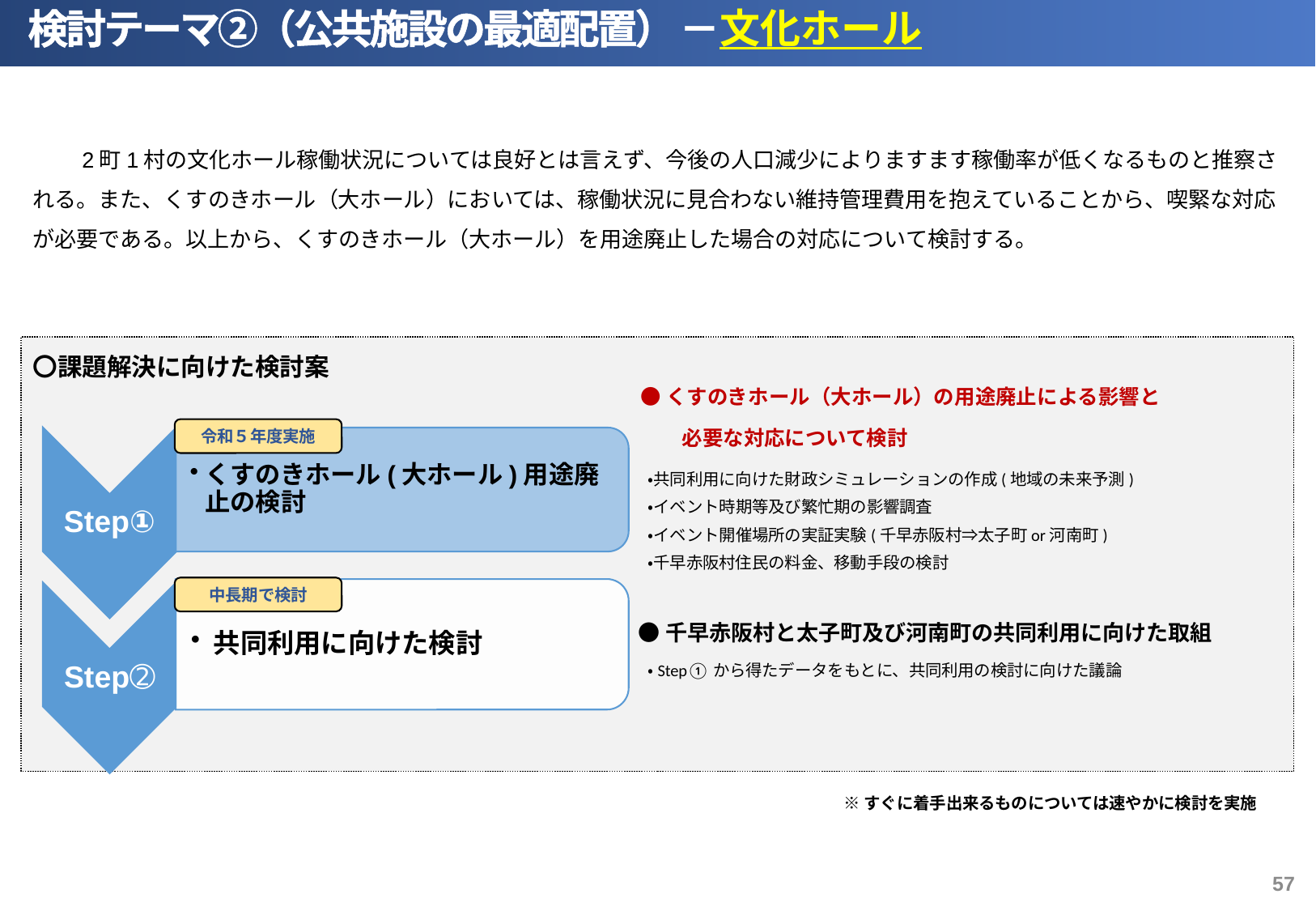

検討テーマ②（公共施設の最適配置） －文化ホール
　　2町1村の文化ホール稼働状況については良好とは言えず、今後の人口減少によりますます稼働率が低くなるものと推察される。また、くすのきホール（大ホール）においては、稼働状況に見合わない維持管理費用を抱えていることから、喫緊な対応が必要である。以上から、くすのきホール（大ホール）を用途廃止した場合の対応について検討する。
〇課題解決に向けた検討案

●くすのきホール（大ホール）の用途廃止による影響と
　　必要な対応について検討
令和５年度実施
Step①
くすのきホール(大ホール)用途廃止の検討
Step➁
共同利用に向けた検討
・共同利用に向けた財政シミュレーションの作成(地域の未来予測)
・イベント時期等及び繁忙期の影響調査
・イベント開催場所の実証実験(千早赤阪村⇒太子町or河南町)
・千早赤阪村住民の料金、移動手段の検討
中長期で検討
●千早赤阪村と太子町及び河南町の共同利用に向けた取組
・Step①から得たデータをもとに、共同利用の検討に向けた議論
※すぐに着手出来るものについては速やかに検討を実施
57